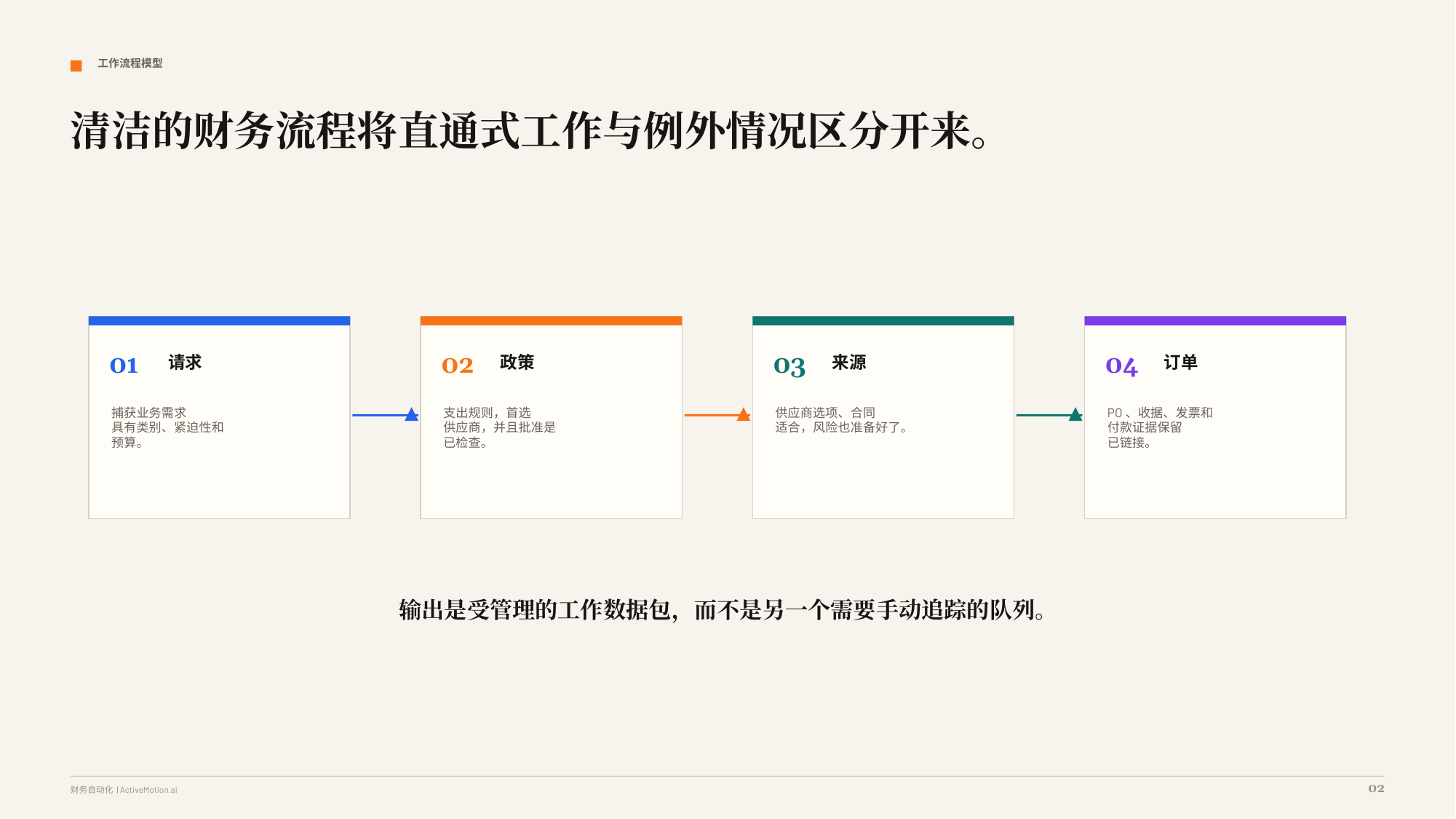

工作流程模型

清洁的财务流程将直通式工作与例外情况区分开来。

01
02
03
04
请求
政策
来源
订单
捕获业务需求
具有类别、紧迫性和
预算。
支出规则，首选
供应商，并且批准是
已检查。
供应商选项、合同
适合，风险也准备好了。
PO、收据、发票和
付款证据保留
已链接。

输出是受管理的工作数据包，而不是另一个需要手动追踪的队列。

02
财务自动化 | ActiveMotion.ai